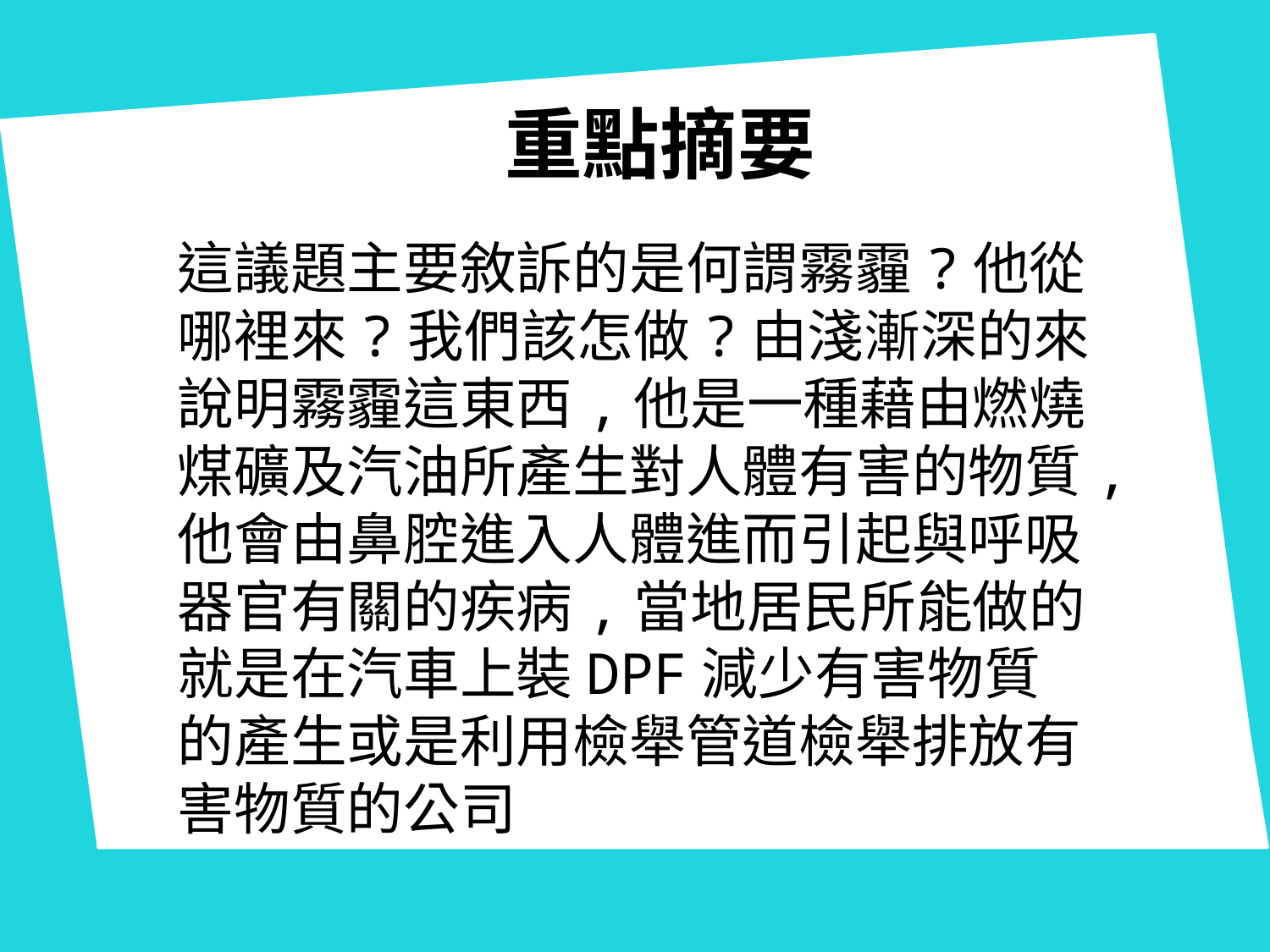

重點摘要
這議題主要敘訴的是何謂霧霾?他從哪裡來?我們該怎做?由淺漸深的來說明霧霾這東西,他是一種藉由燃燒煤礦及汽油所產生對人體有害的物質,他會由鼻腔進入人體進而引起與呼吸器官有關的疾病,當地居民所能做的就是在汽車上裝DPF減少有害物質的產生或是利用檢舉管道檢舉排放有害物質的公司